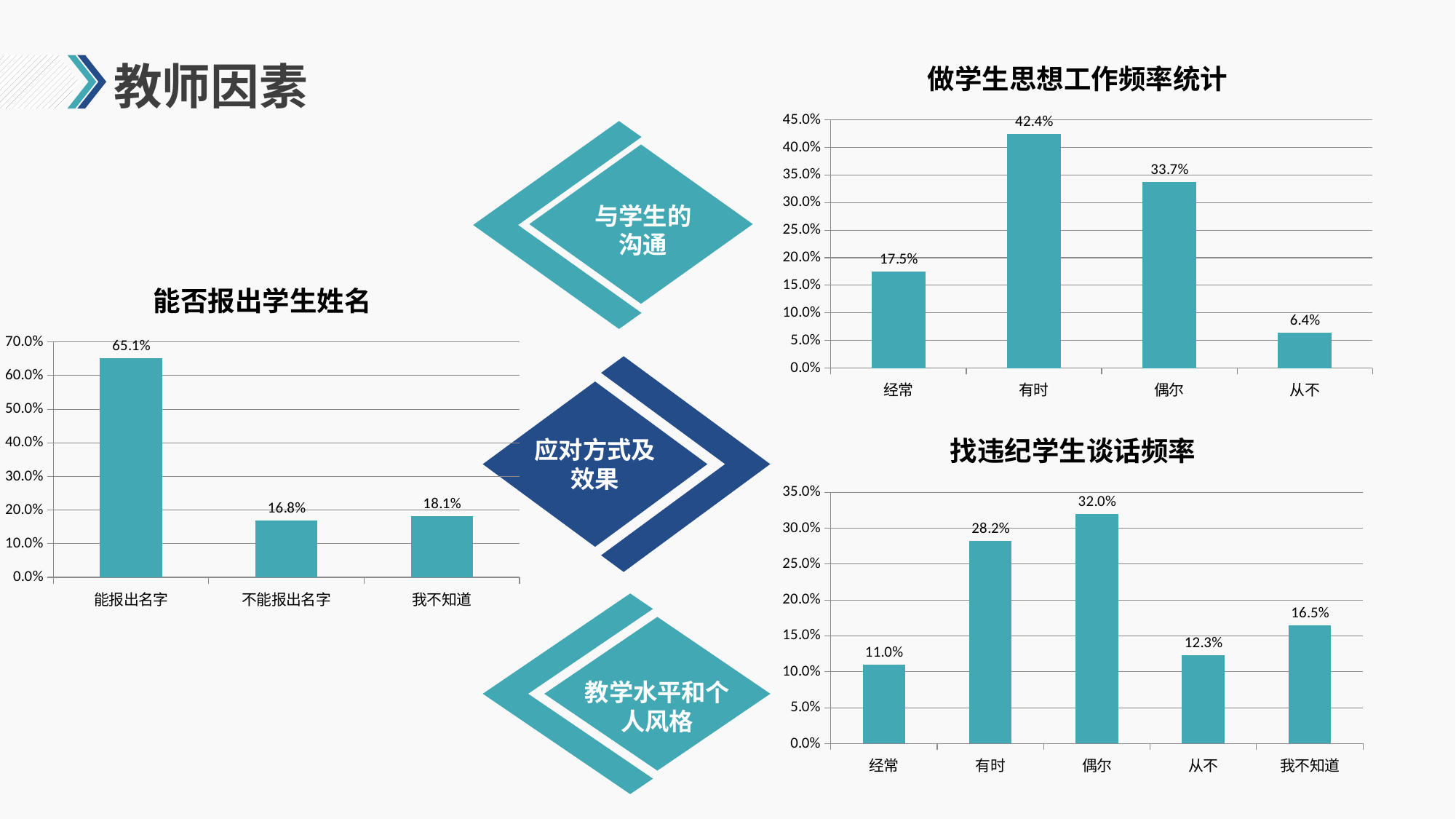

### Chart: 做学生思想工作频率统计

| Category |  |
|---|---|
| 经常 | 0.17500000000000004 |
| 有时 | 0.4240000000000001 |
| 偶尔 | 0.33700000000000113 |
| 从不 | 0.06400000000000011 |
# 教师因素

与学生的沟通

### Chart: 能否报出学生姓名

| Category |  |
|---|---|
| 能报出名字 | 0.6510000000000022 |
| 不能报出名字 | 0.168 |
| 我不知道 | 0.18100000000000005 |

应对方式及效果

### Chart: 找违纪学生谈话频率

| Category |  |
|---|---|
| 经常 | 0.11 |
| 有时 | 0.2820000000000001 |
| 偶尔 | 0.3200000000000011 |
| 从不 | 0.12300000000000003 |
| 我不知道 | 0.165 |

教学水平和个人风格